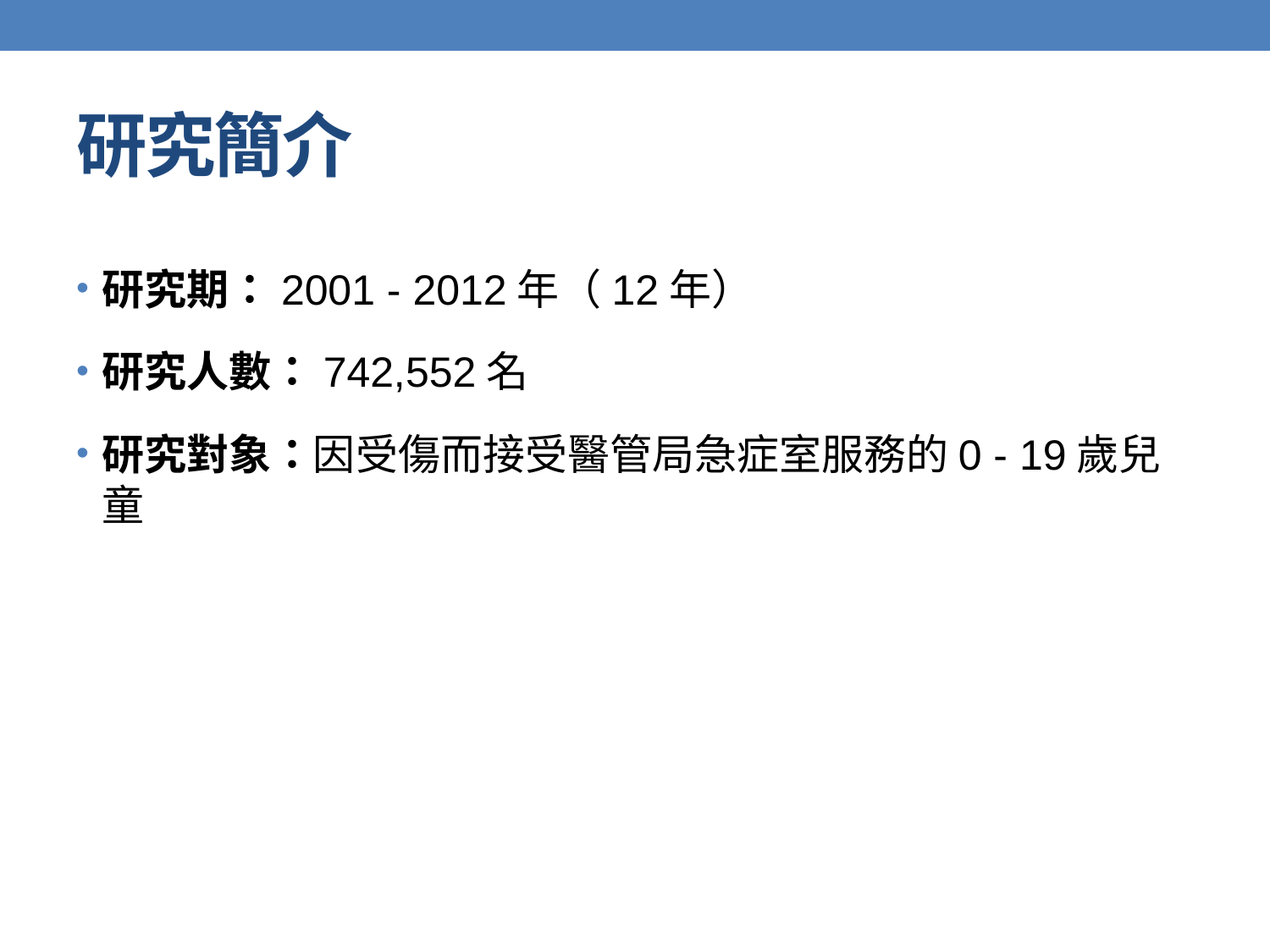

# 研究簡介
研究期：2001 - 2012年（12年）
研究人數：742,552名
研究對象：因受傷而接受醫管局急症室服務的0 - 19歲兒童